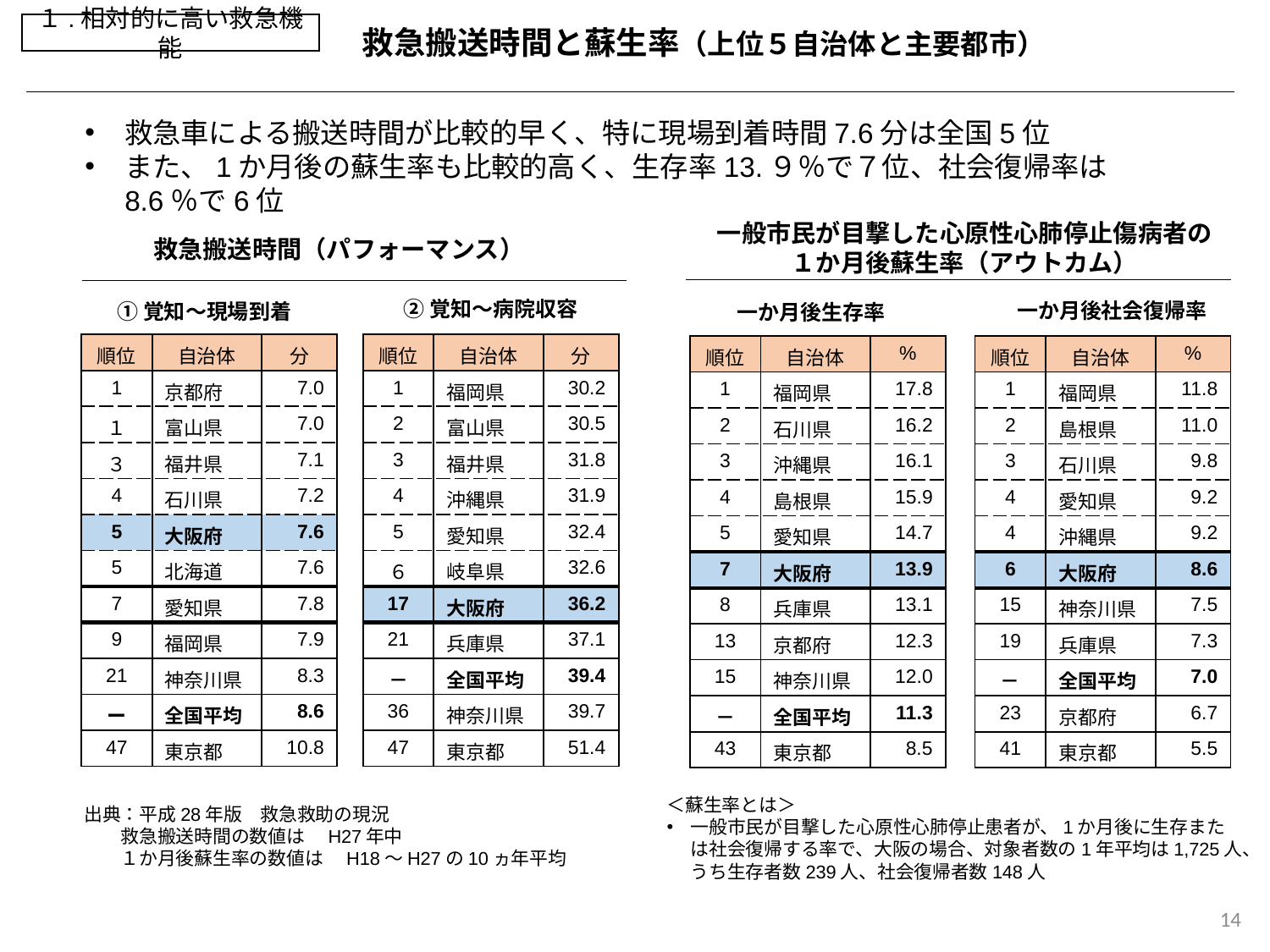

１.相対的に高い救急機能
救急搬送時間と蘇生率（上位５自治体と主要都市）
救急車による搬送時間が比較的早く、特に現場到着時間7.6分は全国5位
また、1か月後の蘇生率も比較的高く、生存率13.９％で７位、社会復帰率は8.6％で6位
一般市民が目撃した心原性心肺停止傷病者の
１か月後蘇生率（アウトカム）
救急搬送時間（パフォーマンス）
②覚知～病院収容
一か月後社会復帰率
①覚知～現場到着
一か月後生存率
| 順位 | 自治体 | 分 |
| --- | --- | --- |
| 1 | 京都府 | 7.0 |
| １ | 富山県 | 7.0 |
| ３ | 福井県 | 7.1 |
| 4 | 石川県 | 7.2 |
| 5 | 大阪府 | 7.6 |
| 5 | 北海道 | 7.6 |
| 7 | 愛知県 | 7.8 |
| 9 | 福岡県 | 7.9 |
| 21 | 神奈川県 | 8.3 |
| ー | 全国平均 | 8.6 |
| 47 | 東京都 | 10.8 |
| 順位 | 自治体 | 分 |
| --- | --- | --- |
| 1 | 福岡県 | 30.2 |
| 2 | 富山県 | 30.5 |
| 3 | 福井県 | 31.8 |
| 4 | 沖縄県 | 31.9 |
| 5 | 愛知県 | 32.4 |
| ６ | 岐阜県 | 32.6 |
| 17 | 大阪府 | 36.2 |
| 21 | 兵庫県 | 37.1 |
| － | 全国平均 | 39.4 |
| 36 | 神奈川県 | 39.7 |
| 47 | 東京都 | 51.4 |
| 順位 | 自治体 | % |
| --- | --- | --- |
| 1 | 福岡県 | 17.8 |
| 2 | 石川県 | 16.2 |
| 3 | 沖縄県 | 16.1 |
| 4 | 島根県 | 15.9 |
| 5 | 愛知県 | 14.7 |
| 7 | 大阪府 | 13.9 |
| 8 | 兵庫県 | 13.1 |
| 13 | 京都府 | 12.3 |
| 15 | 神奈川県 | 12.0 |
| － | 全国平均 | 11.3 |
| 43 | 東京都 | 8.5 |
| 順位 | 自治体 | % |
| --- | --- | --- |
| 1 | 福岡県 | 11.8 |
| 2 | 島根県 | 11.0 |
| 3 | 石川県 | 9.8 |
| 4 | 愛知県 | 9.2 |
| 4 | 沖縄県 | 9.2 |
| 6 | 大阪府 | 8.6 |
| 15 | 神奈川県 | 7.5 |
| 19 | 兵庫県 | 7.3 |
| － | 全国平均 | 7.0 |
| 23 | 京都府 | 6.7 |
| 41 | 東京都 | 5.5 |

＜蘇生率とは＞
一般市民が目撃した心原性心肺停止患者が、1か月後に生存または社会復帰する率で、大阪の場合、対象者数の1年平均は1,725人、うち生存者数239人、社会復帰者数148人
出典：平成28年版　救急救助の現況
　　救急搬送時間の数値は　H27年中
　　１か月後蘇生率の数値は　H18～H27の10ヵ年平均
14